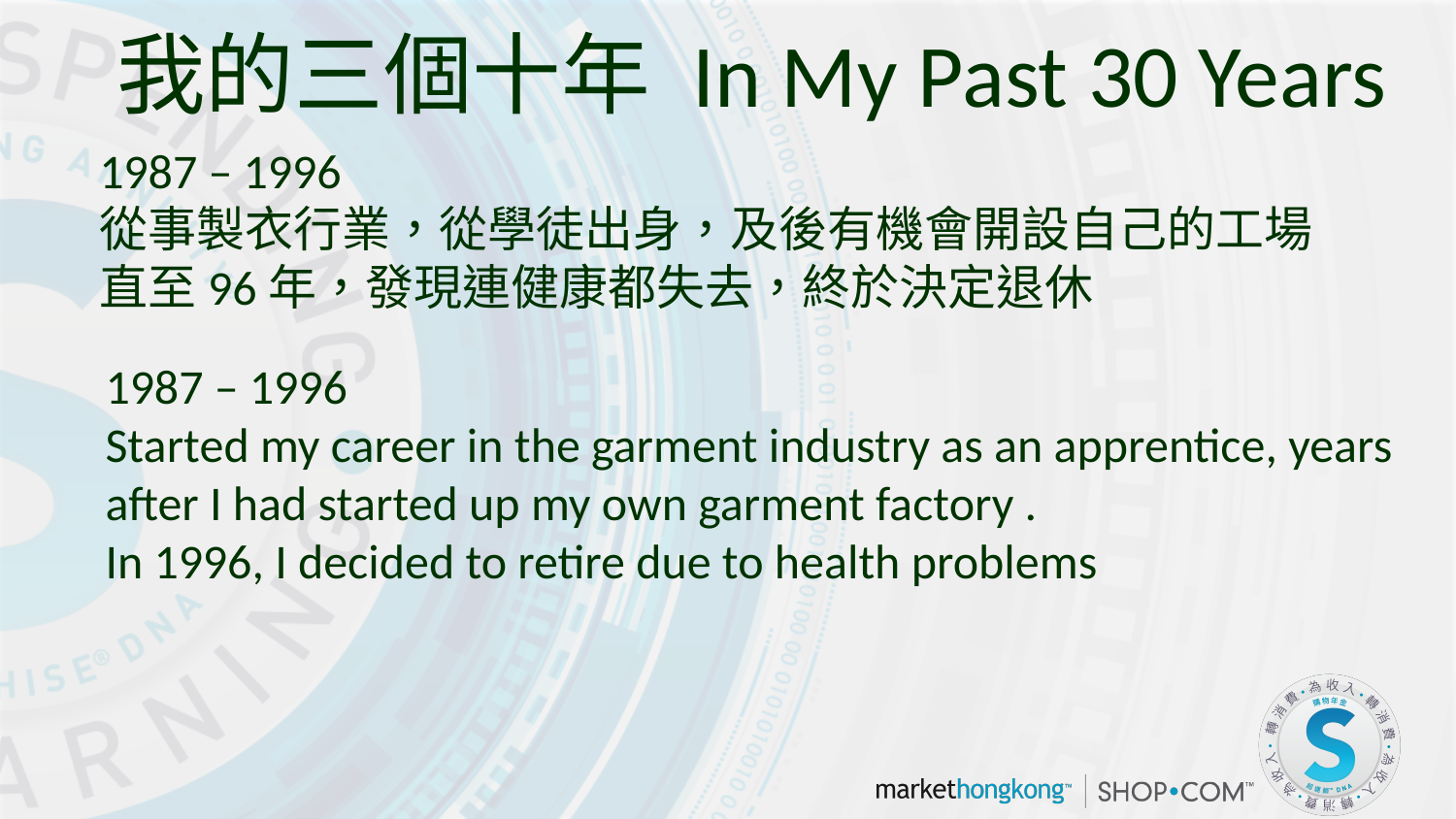

我的三個十年 In My Past 30 Years
1987 – 1996
從事製衣行業，從學徒出身，及後有機會開設自己的工場
直至96年，發現連健康都失去，終於決定退休
1987 – 1996
Started my career in the garment industry as an apprentice, years after I had started up my own garment factory .
In 1996, I decided to retire due to health problems